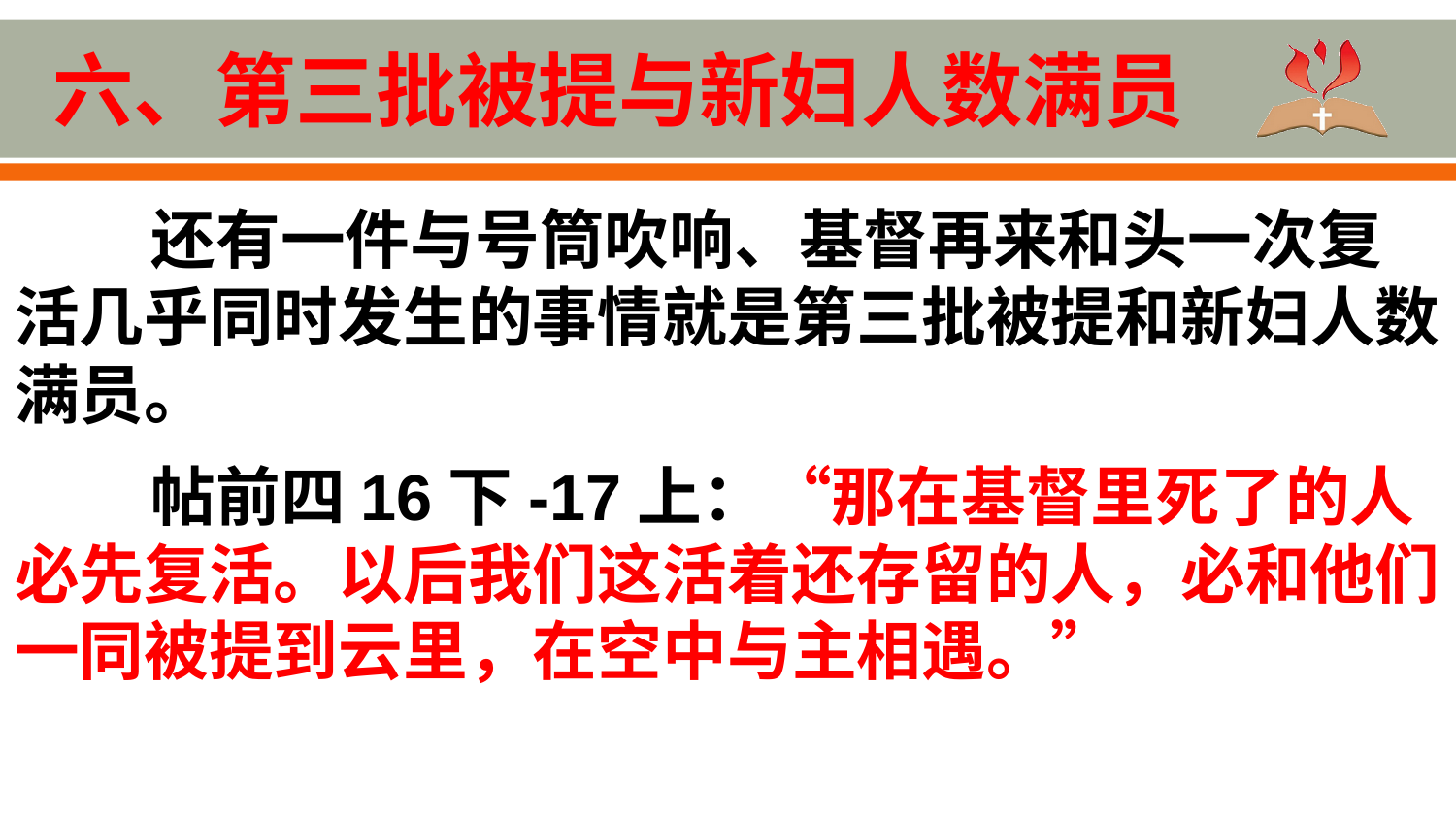

# 六、第三批被提与新妇人数满员
还有一件与号筒吹响、基督再来和头一次复活几乎同时发生的事情就是第三批被提和新妇人数满员。
帖前四16下-17上：“那在基督里死了的人必先复活。以后我们这活着还存留的人，必和他们一同被提到云里，在空中与主相遇。”